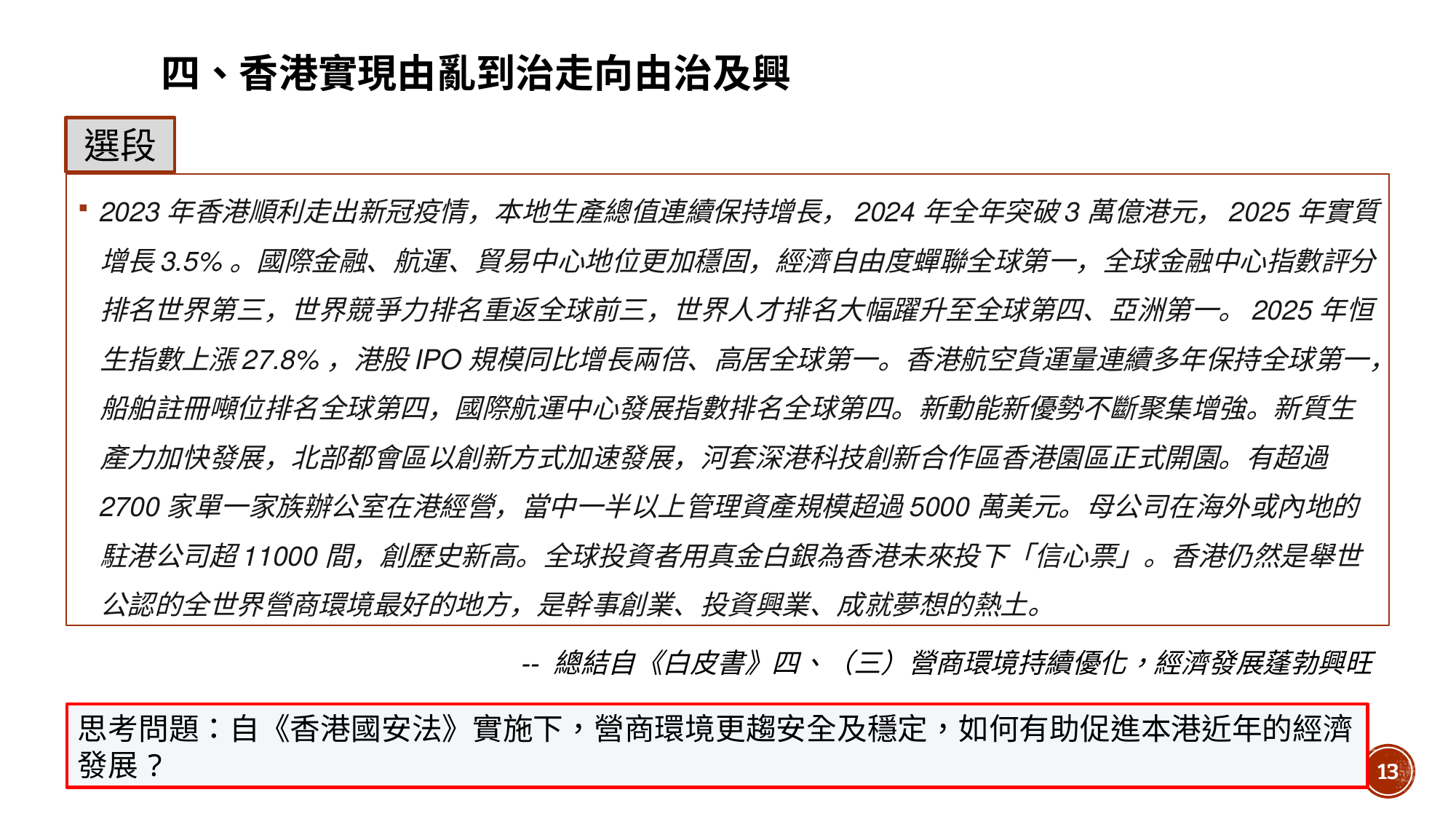

四、
香港實現由亂到治走向由治及興
選段
2023年香港順利走出新冠疫情，本地生產總值連續保持增長，2024年全年突破3萬億港元，2025年實質增長3.5%。國際金融、航運、貿易中心地位更加穩固，經濟自由度蟬聯全球第一，全球金融中心指數評分排名世界第三，世界競爭力排名重返全球前三，世界人才排名大幅躍升至全球第四、亞洲第一。2025年恒生指數上漲27.8%，港股IPO規模同比增長兩倍、高居全球第一。香港航空貨運量連續多年保持全球第一，船舶註冊噸位排名全球第四，國際航運中心發展指數排名全球第四。新動能新優勢不斷聚集增強。新質生產力加快發展，北部都會區以創新方式加速發展，河套深港科技創新合作區香港園區正式開園。有超過2700家單一家族辦公室在港經營，當中一半以上管理資產規模超過5000萬美元。母公司在海外或內地的駐港公司超11000間，創歷史新高。全球投資者用真金白銀為香港未來投下「信心票」。香港仍然是舉世公認的全世界營商環境最好的地方，是幹事創業、投資興業、成就夢想的熱土。

# -- 總結自《白皮書》四、（三）營商環境持續優化，經濟發展蓬勃興旺
思考問題：自《香港國安法》實施下，營商環境更趨安全及穩定，如何有助促進本港近年的經濟發展?
13